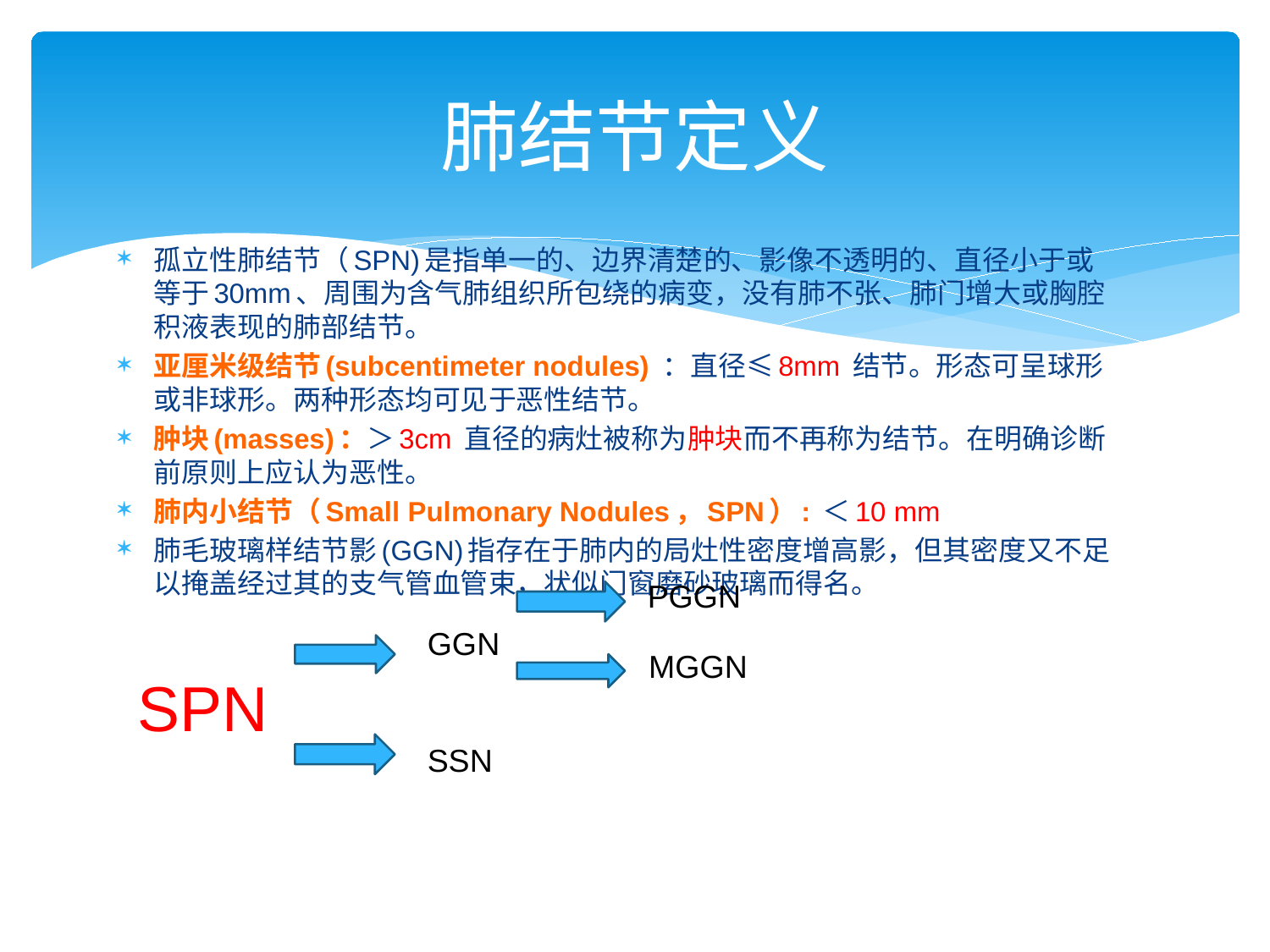

# 肺结节定义
孤立性肺结节（SPN)是指单一的、边界清楚的、影像不透明的、直径小于或等于30mm、周围为含气肺组织所包绕的病变，没有肺不张、肺门增大或胸腔积液表现的肺部结节。
亚厘米级结节(subcentimeter nodules) ：直径≤8mm 结节。形态可呈球形或非球形。两种形态均可见于恶性结节。
肿块(masses)：＞3cm 直径的病灶被称为肿块而不再称为结节。在明确诊断前原则上应认为恶性。
肺内小结节（Small Pulmonary Nodules，SPN）: ＜10 mm
肺毛玻璃样结节影(GGN)指存在于肺内的局灶性密度增高影，但其密度又不足以掩盖经过其的支气管血管束，状似门窗磨砂玻璃而得名。
PGGN

GGN

MGGN

SPN

SSN